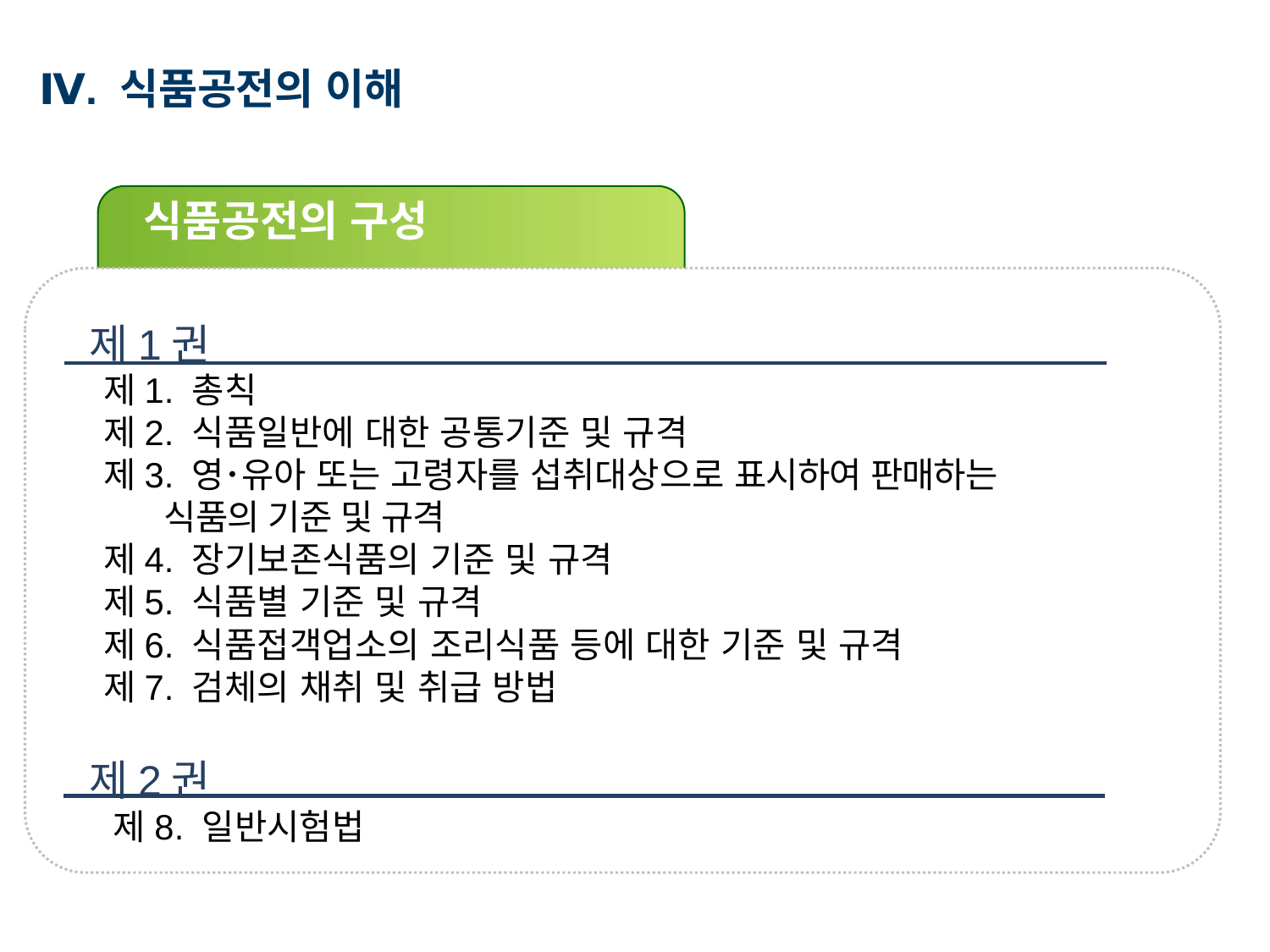

Ⅳ. 식품공전의 이해
식품공전의 구성
  제1권
    제1. 총칙
    제2. 식품일반에 대한 공통기준 및 규격
    제3. 영･유아 또는 고령자를 섭취대상으로 표시하여 판매하는
           식품의 기준 및 규격
    제4. 장기보존식품의 기준 및 규격
    제5. 식품별 기준 및 규격
    제6. 식품접객업소의 조리식품 등에 대한 기준 및 규격
    제7. 검체의 채취 및 취급 방법

  제2권
     제8. 일반시험법